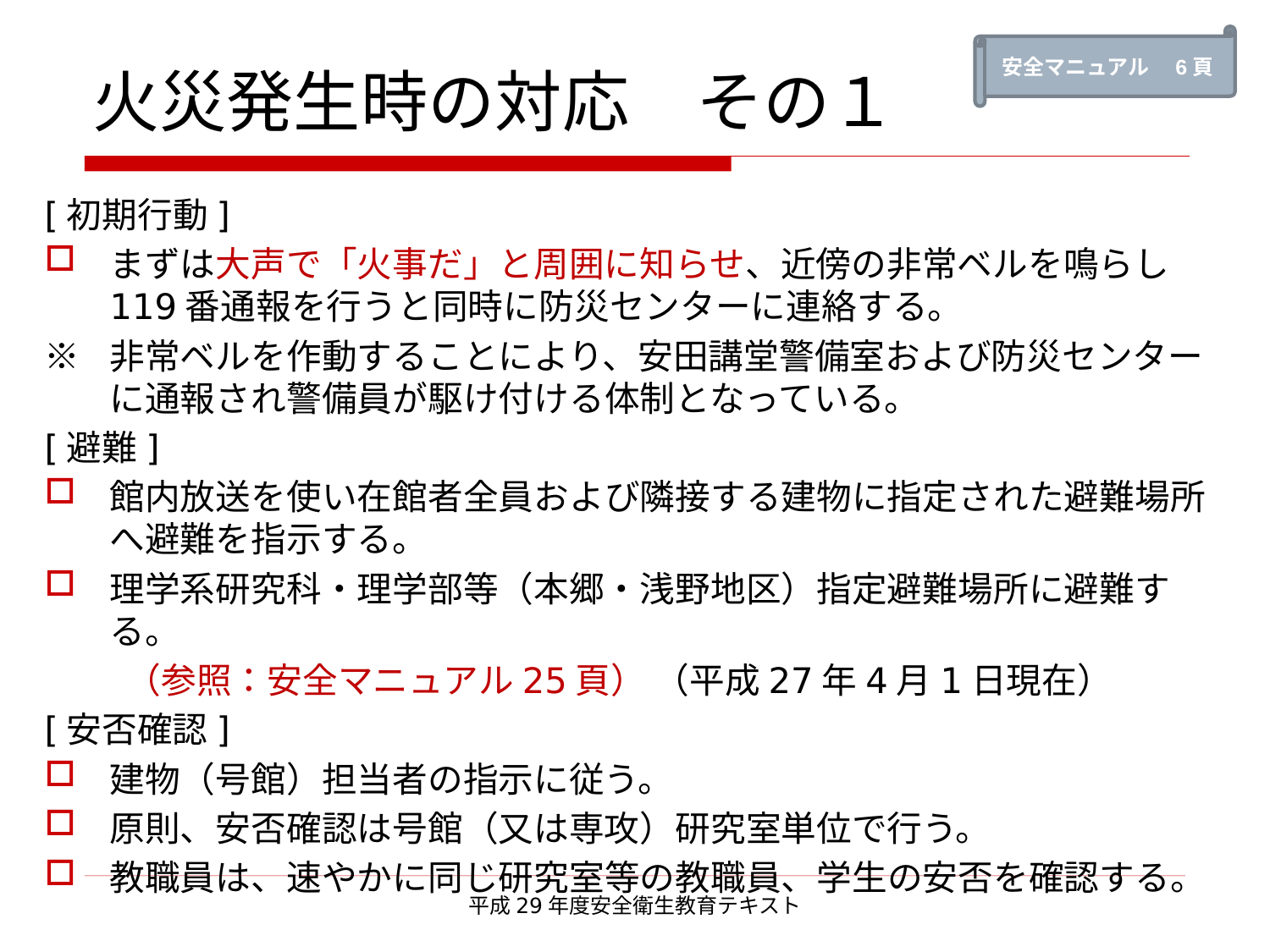

安全マニュアル　6頁
# 火災発生時の対応　その１
[初期行動]
まずは大声で「火事だ」と周囲に知らせ、近傍の非常ベルを鳴らし119番通報を行うと同時に防災センターに連絡する。
※	非常ベルを作動することにより、安田講堂警備室および防災センターに通報され警備員が駆け付ける体制となっている。
[避難]
館内放送を使い在館者全員および隣接する建物に指定された避難場所へ避難を指示する。
理学系研究科・理学部等（本郷・浅野地区）指定避難場所に避難する。
	 （参照：安全マニュアル25頁） （平成27年4月1日現在）
[安否確認]
建物（号館）担当者の指示に従う。
原則、安否確認は号館（又は専攻）研究室単位で行う。
教職員は、速やかに同じ研究室等の教職員、学生の安否を確認する。

平成29年度安全衛生教育テキスト